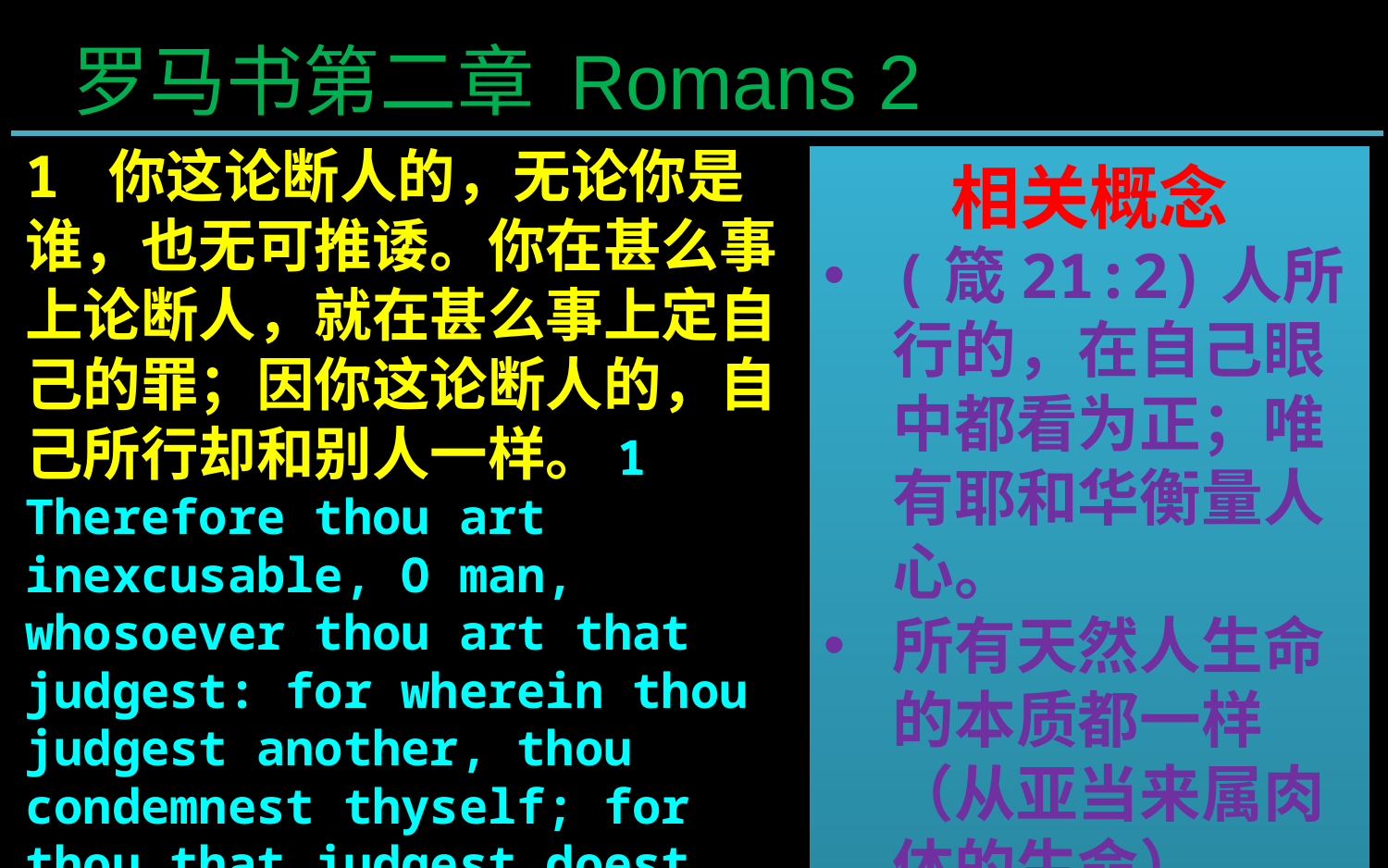

罗马书第二章 Romans 2
1 你这论断人的，无论你是谁，也无可推诿。你在甚么事上论断人，就在甚么事上定自己的罪；因你这论断人的，自己所行却和别人一样。1 Therefore thou art inexcusable, O man, whosoever thou art that judgest: for wherein thou judgest another, thou condemnest thyself; for thou that judgest doest the same things.
相关概念
(箴21:2)人所行的，在自己眼中都看为正；唯有耶和华衡量人心。
所有天然人生命的本质都一样（从亚当来属肉体的生命）